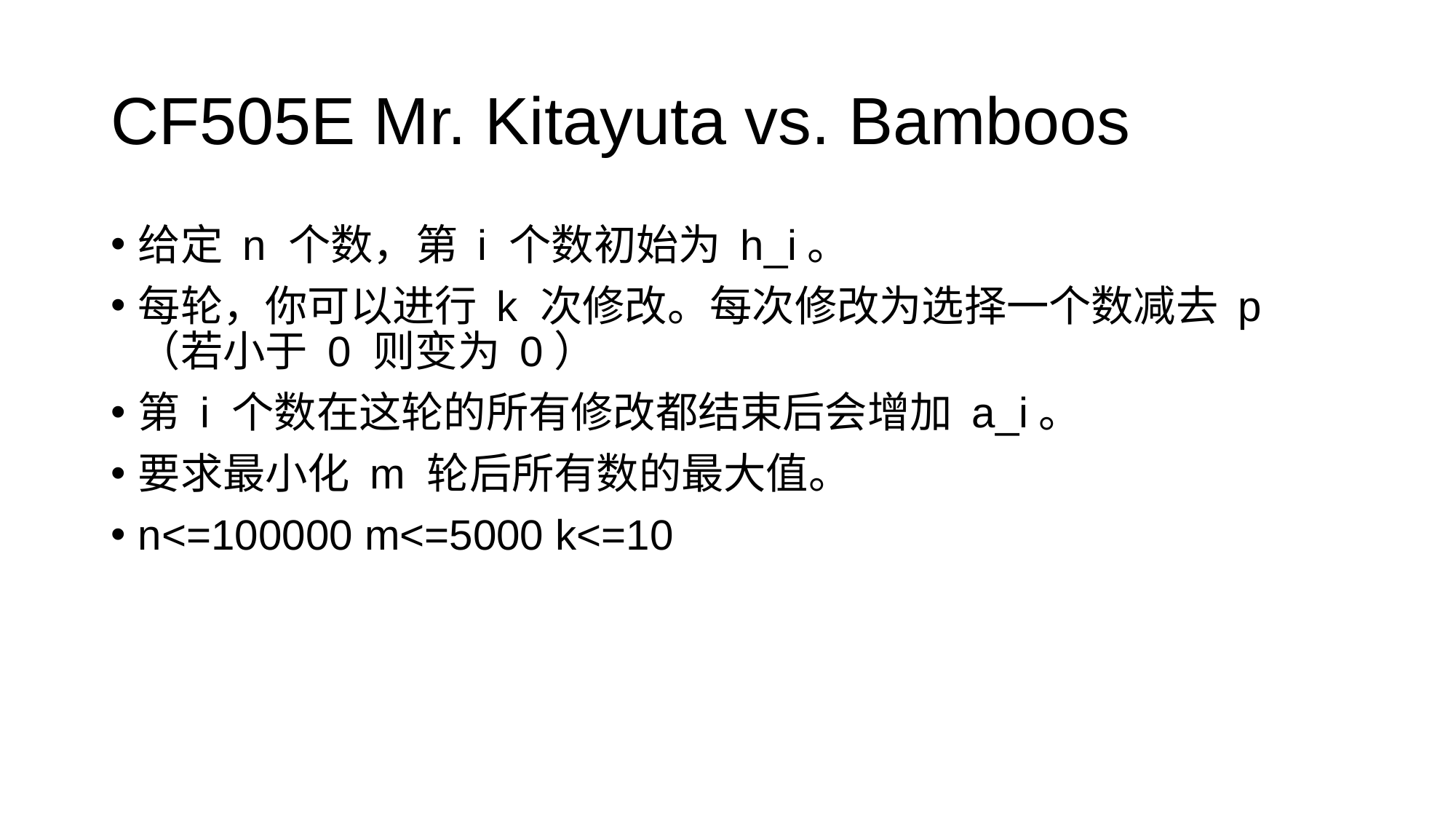

# CF505E Mr. Kitayuta vs. Bamboos
给定 n 个数，第 i 个数初始为 h_i。
每轮，你可以进行 k 次修改。每次修改为选择一个数减去 p（若小于 0 则变为 0）
第 i 个数在这轮的所有修改都结束后会增加 a_i。
要求最小化 m 轮后所有数的最大值。
n<=100000 m<=5000 k<=10